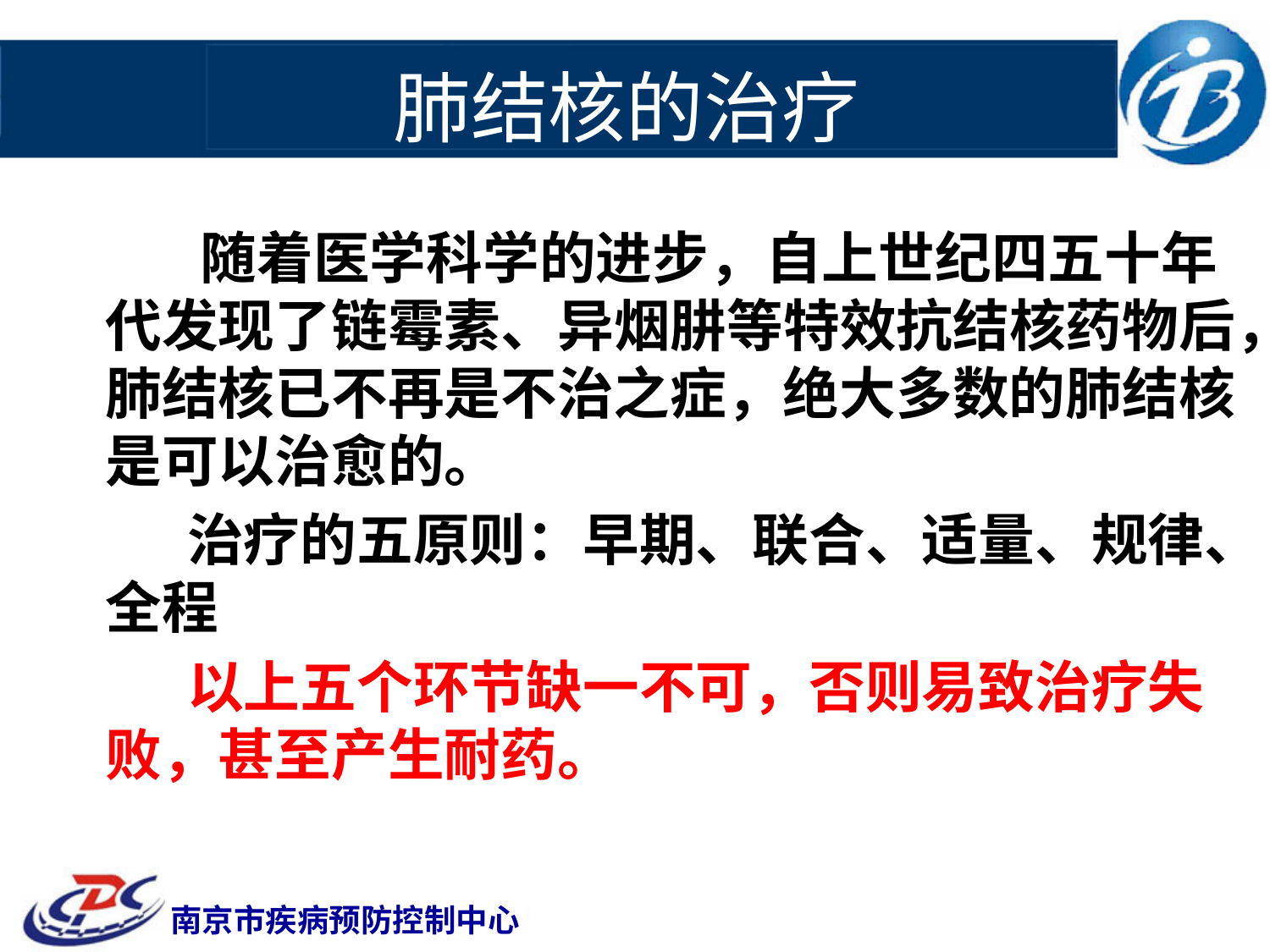

# 肺结核的治疗
          随着医学科学的进步，自上世纪四五十年代发现了链霉素、异烟肼等特效抗结核药物后，肺结核已不再是不治之症，绝大多数的肺结核是可以治愈的。
         治疗的五原则：早期、联合、适量、规律、全程
         以上五个环节缺一不可，否则易致治疗失败，甚至产生耐药。